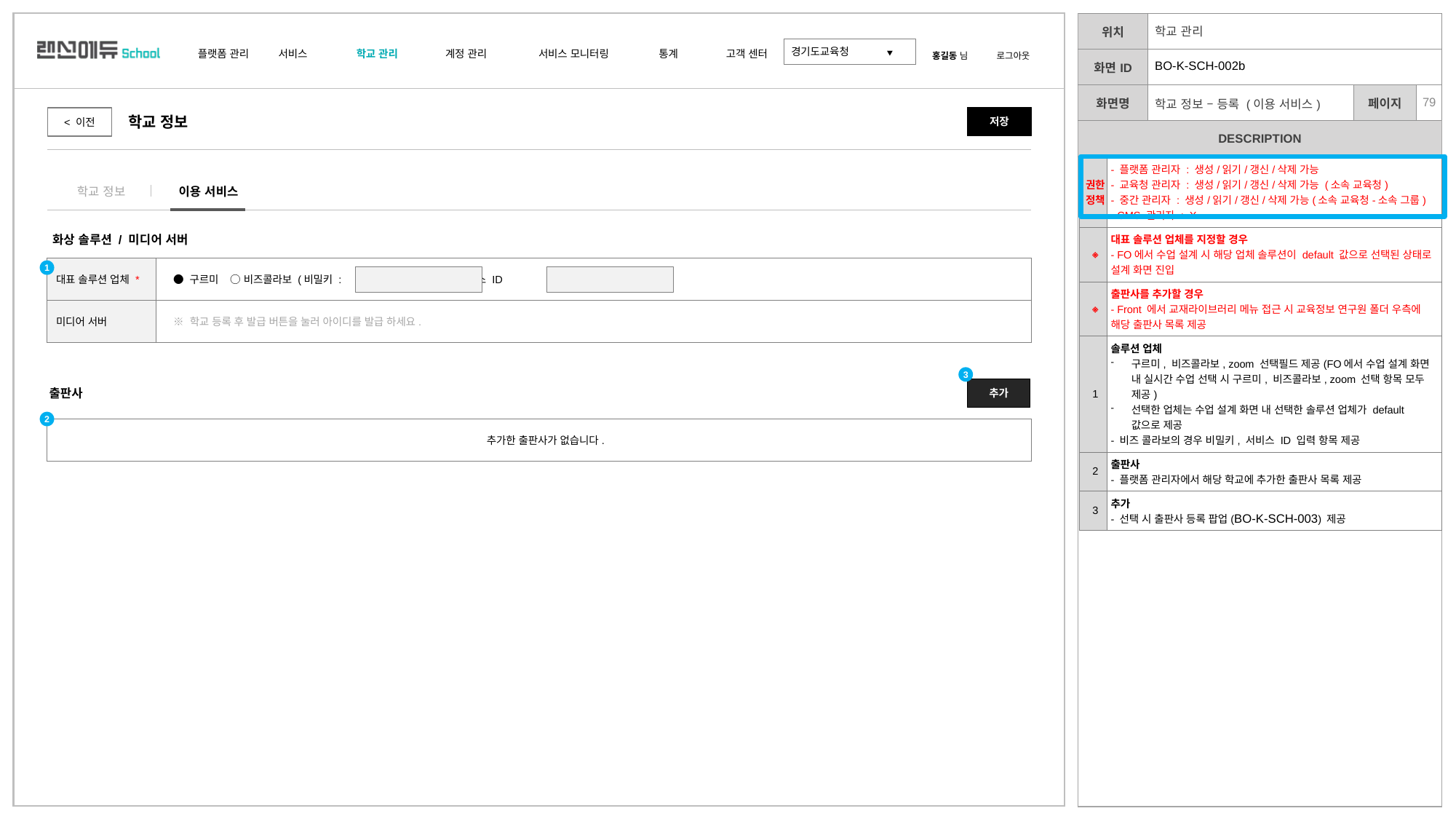

|  | 학교 관리 |  |  |
| --- | --- | --- | --- |
|  | BO-K-SCH-002b |  |  |
|  | 학교 정보 – 등록 (이용 서비스) |  |  |
저장
< 이전
학교 정보

| 권한 정책 | - 플랫폼 관리자 : 생성/읽기/갱신/삭제 가능 - 교육청 관리자 : 생성/읽기/갱신/삭제 가능 (소속 교육청) - 중간 관리자 : 생성/읽기/갱신/삭제 가능(소속 교육청-소속 그룹) - CMS 관리자 : X |
| --- | --- |
| ※ | 대표 솔루션 업체를 지정할 경우 - FO에서 수업 설계 시 해당 업체 솔루션이 default 값으로 선택된 상태로 설계 화면 진입 |
| ※ | 출판사를 추가할 경우 - Front 에서 교재라이브러리 메뉴 접근 시 교육정보 연구원 폴더 우측에 해당 출판사 목록 제공 |
| 1 | 솔루션 업체 구르미, 비즈콜라보, zoom 선택필드 제공(FO에서 수업 설계 화면 내 실시간 수업 선택 시 구르미, 비즈콜라보, zoom 선택 항목 모두 제공) 선택한 업체는 수업 설계 화면 내 선택한 솔루션 업체가 default 값으로 제공 - 비즈 콜라보의 경우 비밀키, 서비스 ID 입력 항목 제공 |
| 2 | 출판사 - 플랫폼 관리자에서 해당 학교에 추가한 출판사 목록 제공 |
| 3 | 추가 - 선택 시 출판사 등록 팝업(BO-K-SCH-003) 제공 |
학교 정보
이용 서비스
화상 솔루션 / 미디어 서버
| 대표 솔루션 업체 \* | ● 구르미 ○ 비즈콜라보 (비밀키 : , 서비스 ID ). ○ Zoom |
| --- | --- |
| 미디어 서버 | ※ 학교 등록 후 발급 버튼을 눌러 아이디를 발급 하세요. |
1

3
추가
출판사
2
| 추가한 출판사가 없습니다. |
| --- |